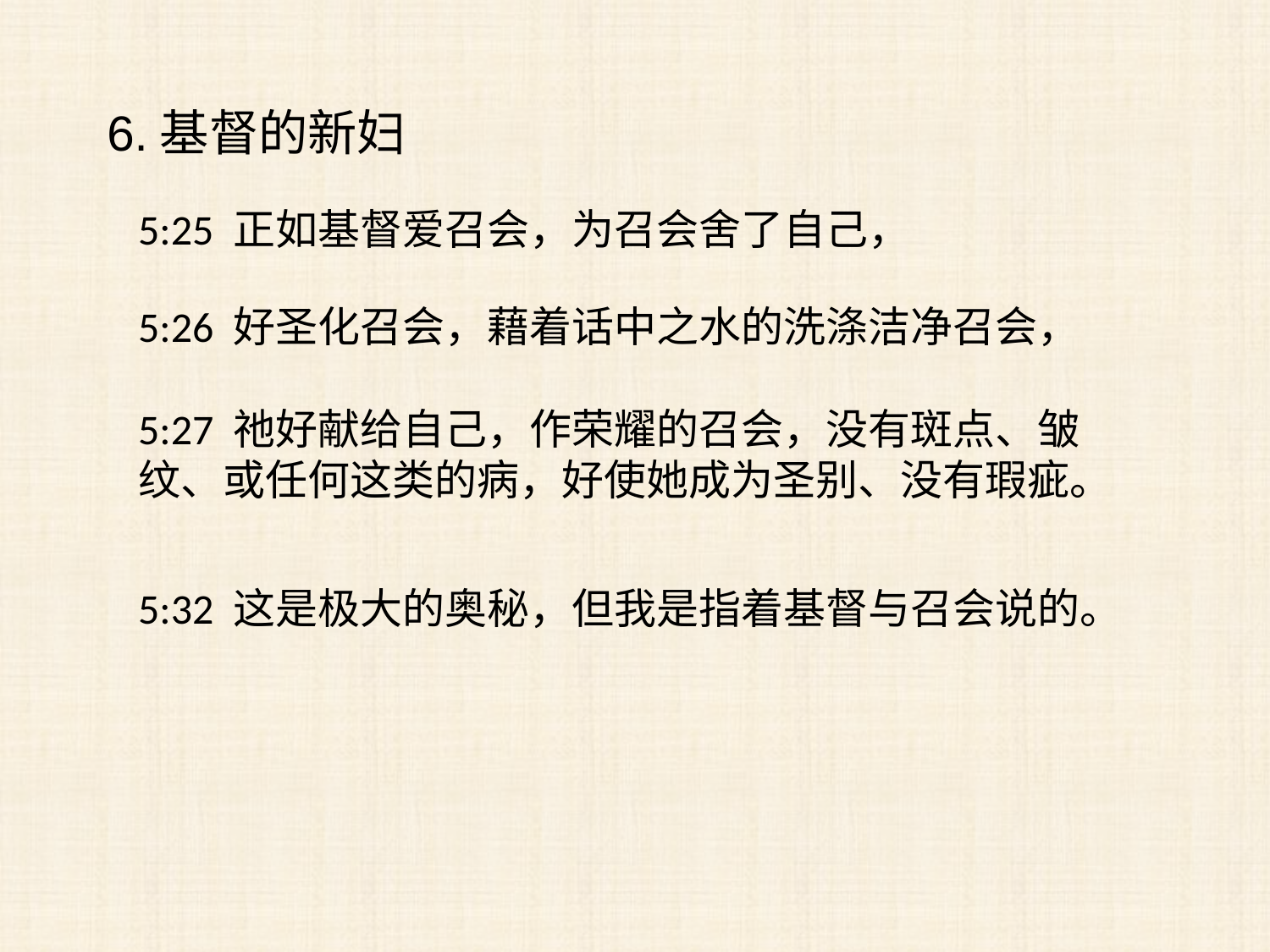

6.基督的新妇
5:25 正如基督爱召会，为召会舍了自己，
5:26 好圣化召会，藉着话中之水的洗涤洁净召会，
5:27 祂好献给自己，作荣耀的召会，没有斑点、皱纹、或任何这类的病，好使她成为圣别、没有瑕疵。
5:32 这是极大的奥秘，但我是指着基督与召会说的。